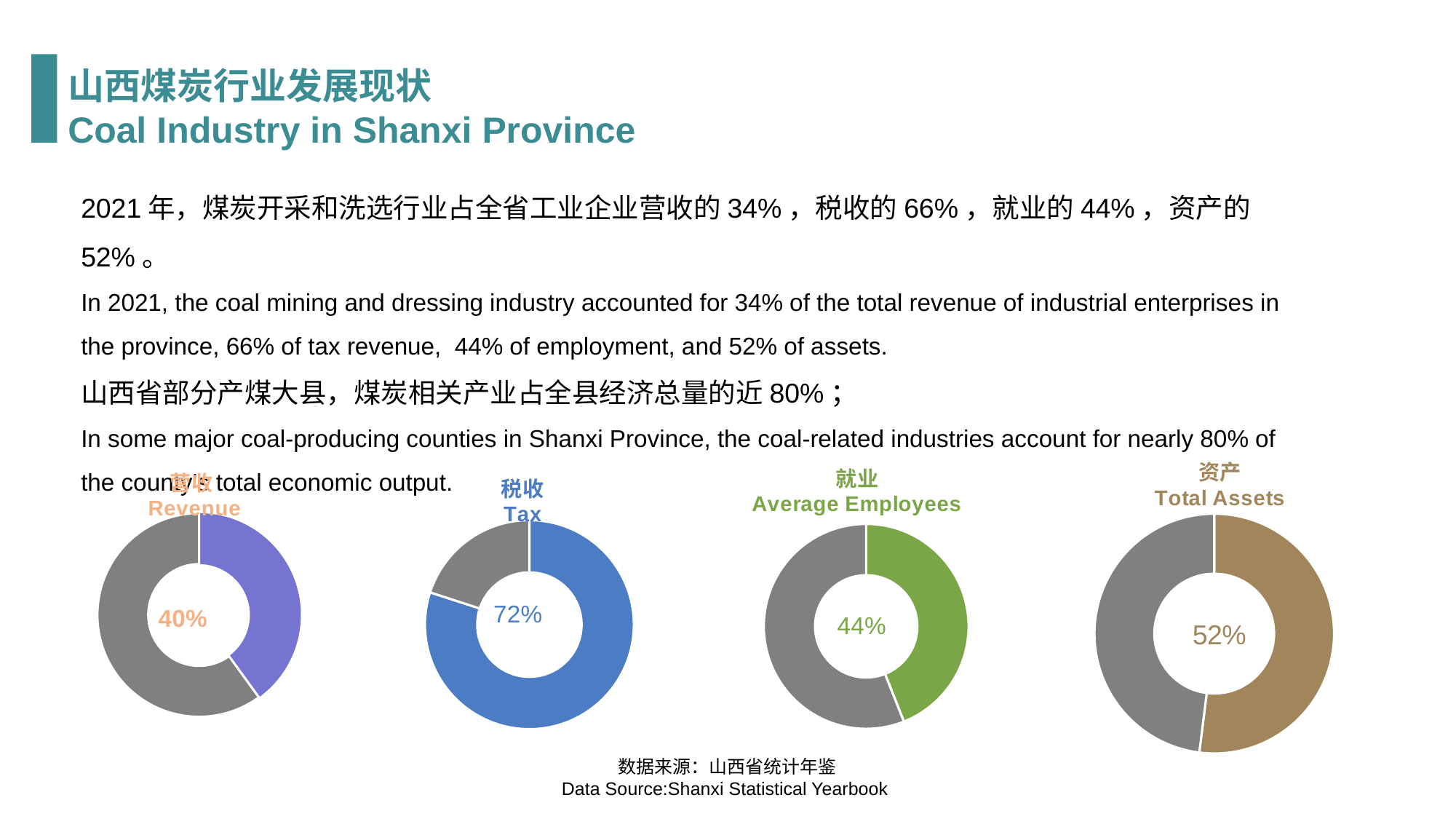

山西煤炭行业发展现状
Coal Industry in Shanxi Province

2021年，煤炭开采和洗选行业占全省工业企业营收的34%，税收的66%，就业的44%，资产的52%。
In 2021, the coal mining and dressing industry accounted for 34% of the total revenue of industrial enterprises in the province, 66% of tax revenue,  44% of employment, and 52% of assets.
山西省部分产煤大县，煤炭相关产业占全县经济总量的近80%；
In some major coal-producing counties in Shanxi Province, the coal-related industries account for nearly 80% of the county's total economic output.

### Chart: 资产
Total Assets

| Category | 工业企业资产 |
|---|---|
| 煤炭行业 | 0.52 |
| 其他 | 0.48 |

### Chart: 营收
 Revenue

| Category | 营收 |
|---|---|
| 煤炭行业 | 0.4 |
| 其他 | 0.6 |

### Chart: 就业
Average Employees

| Category | 就业 |
|---|---|
| 煤炭行业 | 0.44 |
| 其他 | 0.56 |

### Chart: 税收
Tax

| Category | 税收 |
|---|---|
| 煤炭行业 | 0.72 |
| 其他 | 0.18 |
数据来源：山西省统计年鉴
Data Source:Shanxi Statistical Yearbook